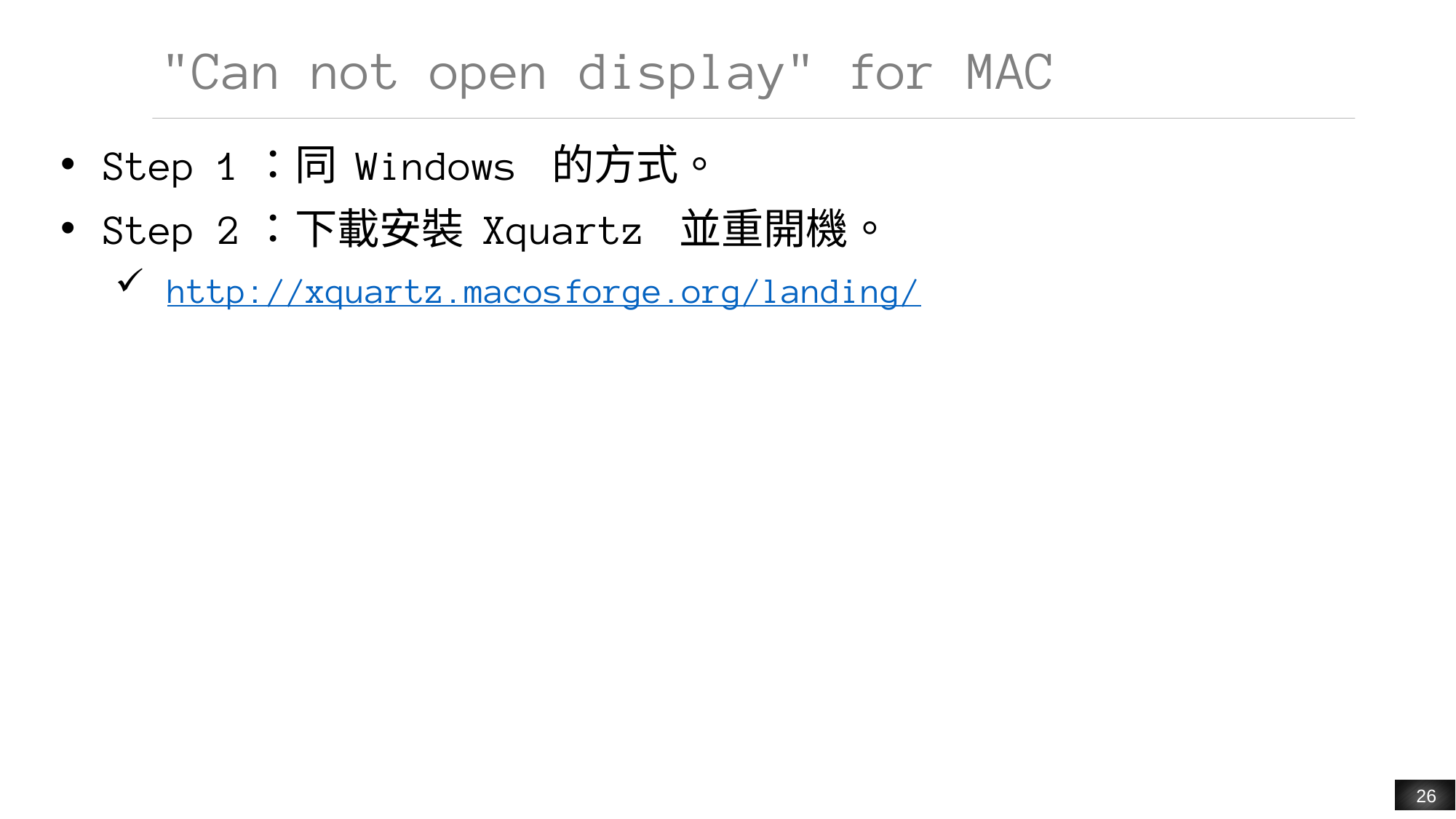

# "Can not open display" for MAC
Step 1：同 Windows 的方式。
Step 2：下載安裝 Xquartz 並重開機。
http://xquartz.macosforge.org/landing/